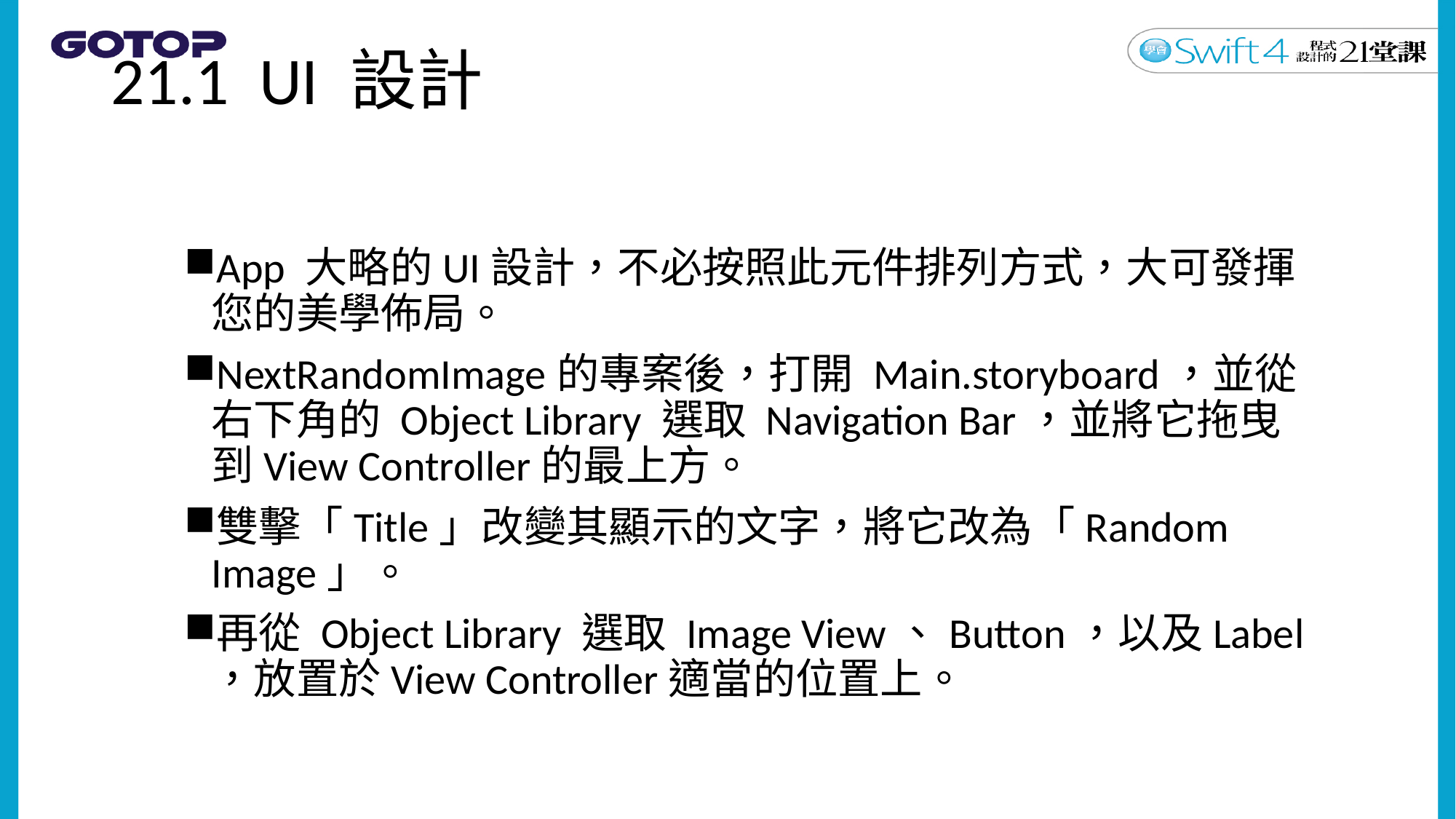

# 21.1  UI 設計
App 大略的UI設計，不必按照此元件排列方式，大可發揮您的美學佈局。
NextRandomImage的專案後，打開 Main.storyboard，並從右下角的 Object Library 選取 Navigation Bar，並將它拖曳到View Controller的最上方。
雙擊「Title」改變其顯示的文字，將它改為「Random Image」。
再從 Object Library 選取 Image View、Button，以及Label ，放置於View Controller適當的位置上。